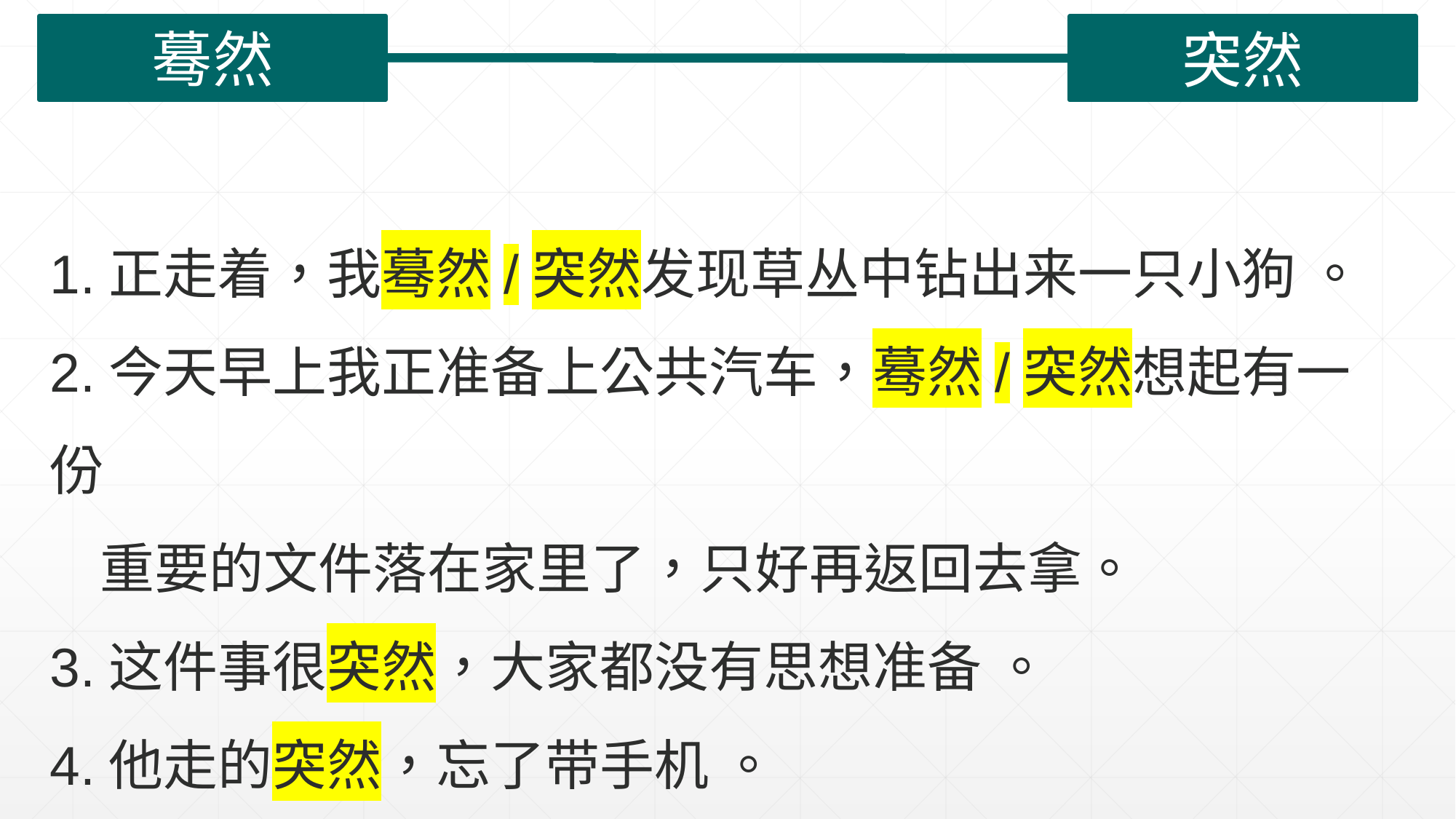

蓦然
突然
|  |
| --- |
1.正走着，我蓦然/突然发现草丛中钻出来一只小狗 。
2.今天早上我正准备上公共汽车，蓦然/突然想起有一份
   重要的文件落在家里了，只好再返回去拿。
3.这件事很突然，大家都没有思想准备 。
4.他走的突然，忘了带手机 。